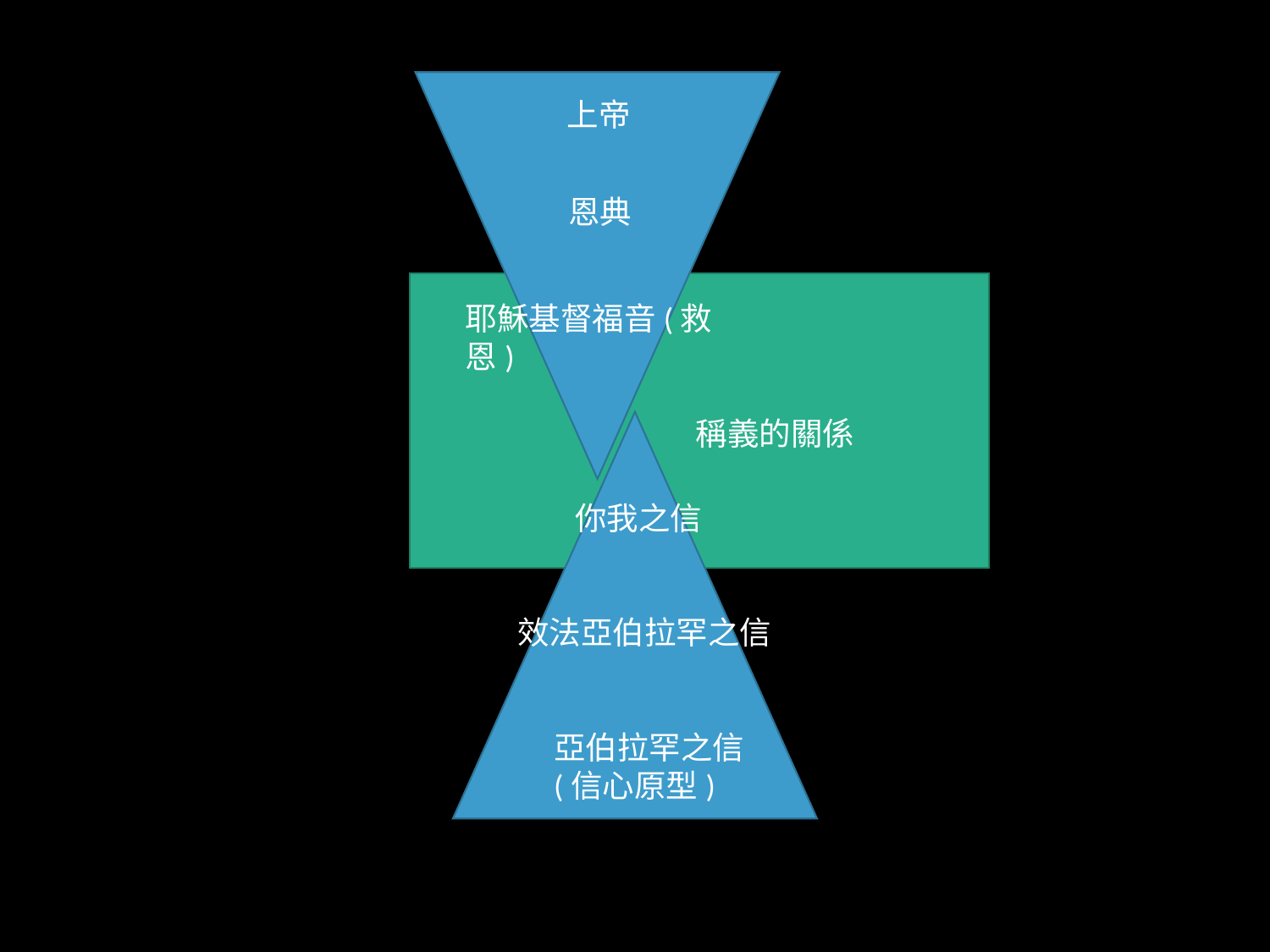

#

上帝
恩典

耶穌基督福音(救恩)
稱義的關係

你我之信
效法亞伯拉罕之信
亞伯拉罕之信
(信心原型)